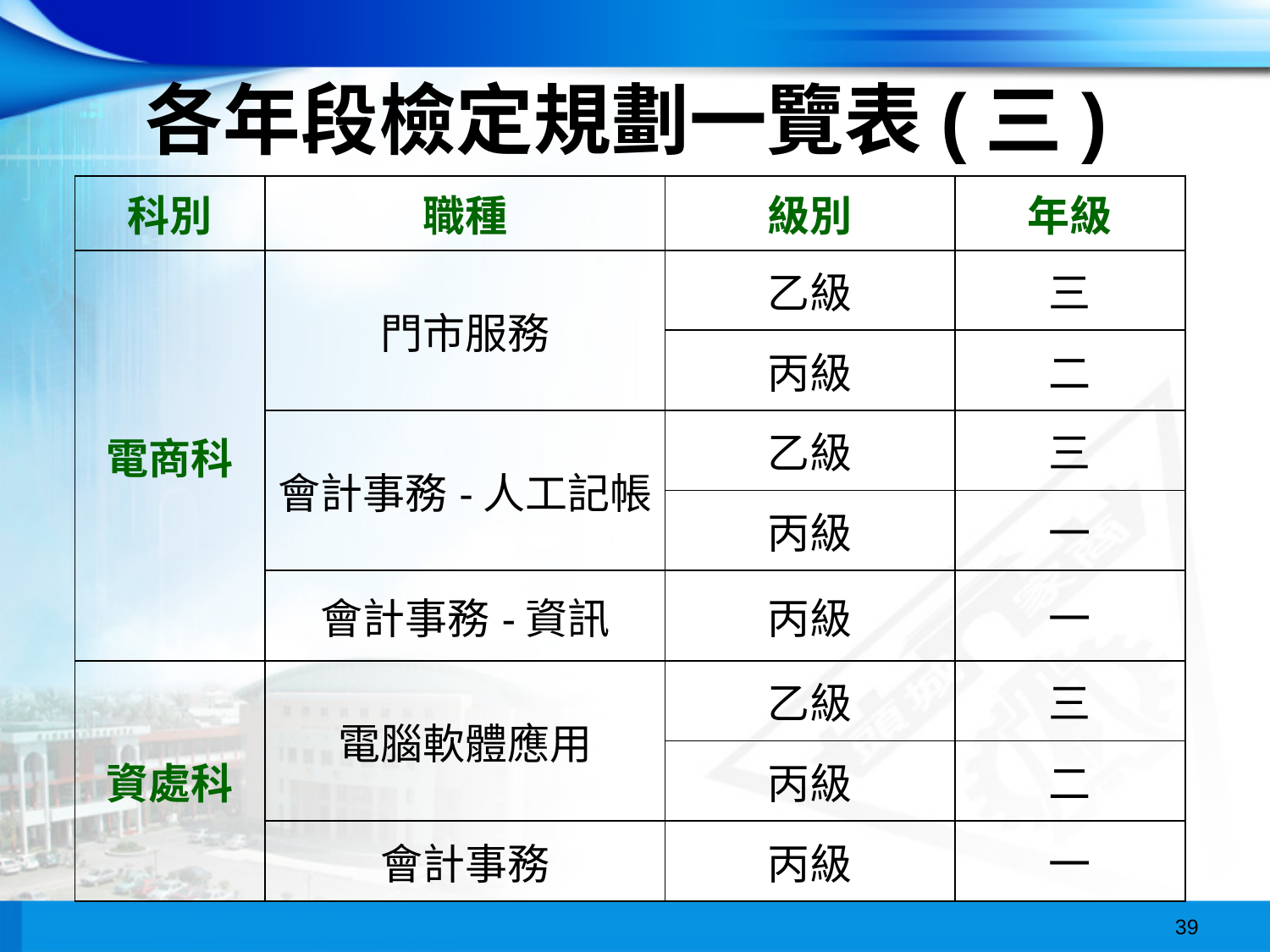

各年段檢定規劃一覽表(三)
| 科別 | 職種 | 級別 | 年級 |
| --- | --- | --- | --- |
| 電商科 | 門市服務 | 乙級 | 三 |
|  |  | 丙級 | 二 |
|  | 會計事務-人工記帳 | 乙級 | 三 |
|  |  | 丙級 | 一 |
|  | 會計事務-資訊 | 丙級 | 一 |
| 資處科 | 電腦軟體應用 | 乙級 | 三 |
|  |  | 丙級 | 二 |
|  | 會計事務 | 丙級 | 一 |
39